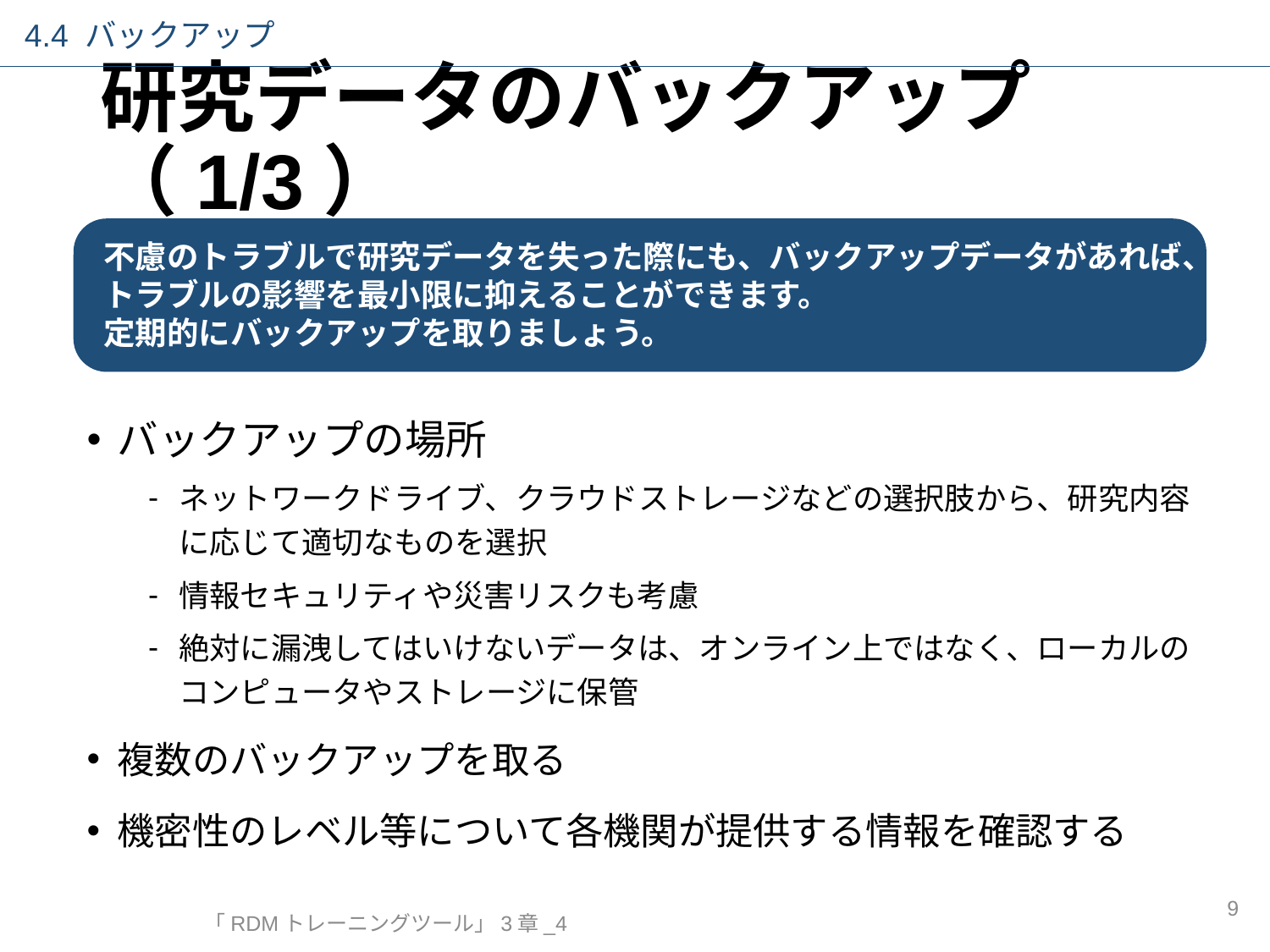

4.4 バックアップ
# 研究データのバックアップ（1/3）

不慮のトラブルで研究データを失った際にも、バックアップデータがあれば、
トラブルの影響を最小限に抑えることができます。
定期的にバックアップを取りましょう。
バックアップの場所
ネットワークドライブ、クラウドストレージなどの選択肢から、研究内容に応じて適切なものを選択
情報セキュリティや災害リスクも考慮
絶対に漏洩してはいけないデータは、オンライン上ではなく、ローカルの
コンピュータやストレージに保管
複数のバックアップを取る
機密性のレベル等について各機関が提供する情報を確認する
9
「RDMトレーニングツール」3章_4